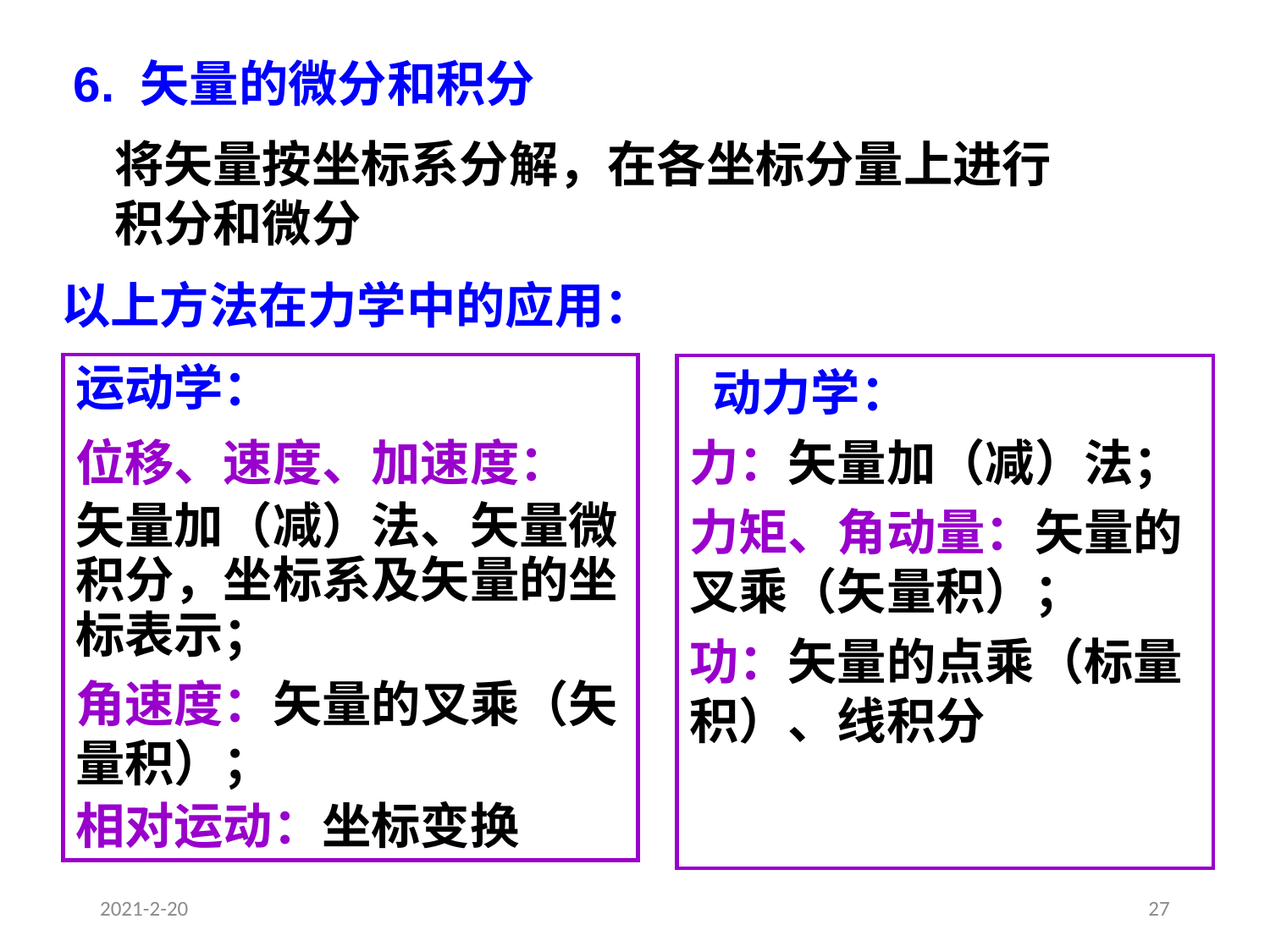

6. 矢量的微分和积分
将矢量按坐标系分解，在各坐标分量上进行积分和微分
以上方法在力学中的应用：
运动学：
位移、速度、加速度：
矢量加（减）法、矢量微积分，坐标系及矢量的坐标表示；
角速度：矢量的叉乘（矢量积）；
相对运动：坐标变换
 动力学：
力：矢量加（减）法；
力矩、角动量：矢量的叉乘（矢量积）；
功：矢量的点乘（标量积）、线积分
2021-2-20
27